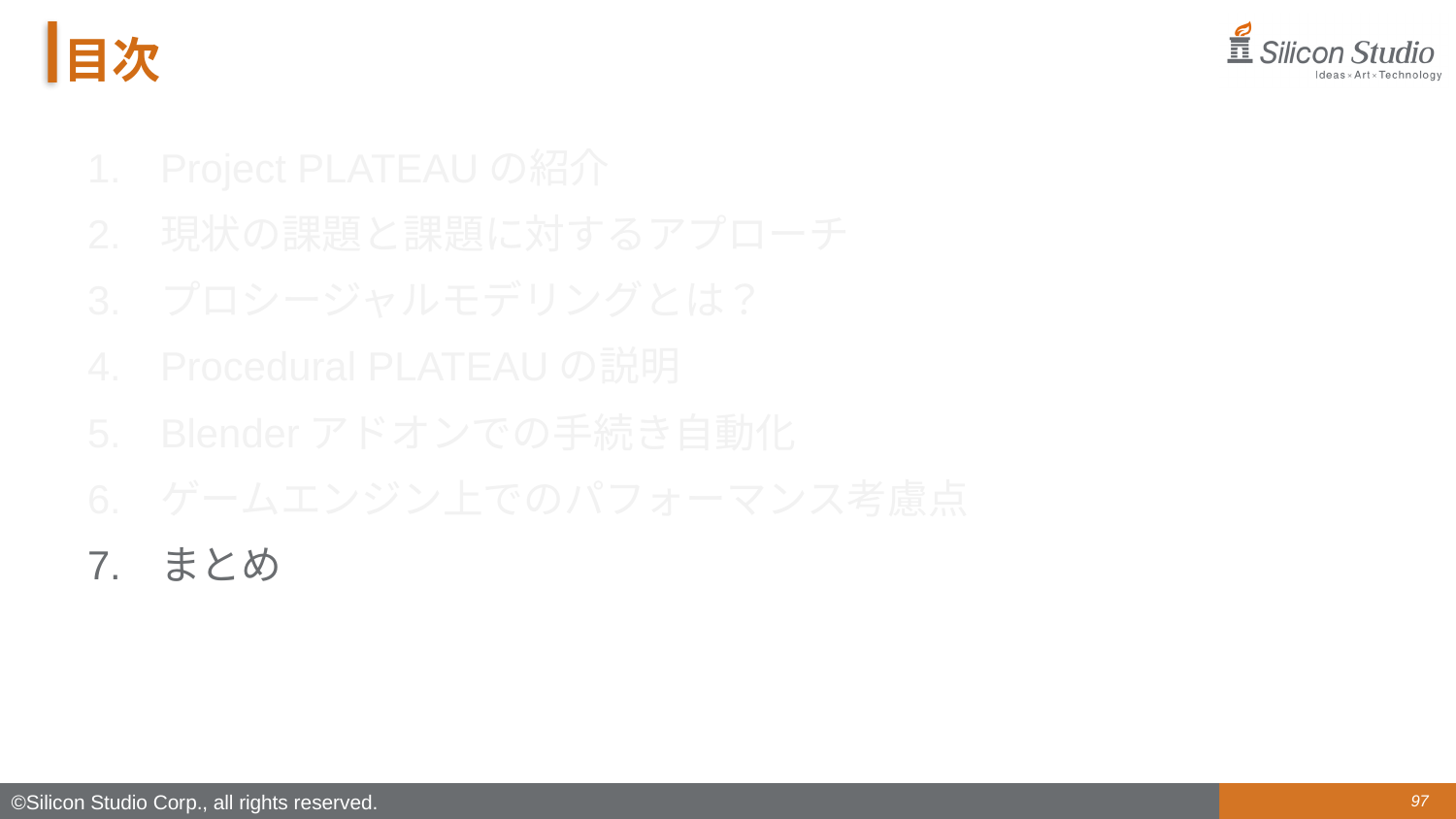

# 目次
Project PLATEAUの紹介
現状の課題と課題に対するアプローチ
プロシージャルモデリングとは？
Procedural PLATEAUの説明
Blenderアドオンでの手続き自動化
ゲームエンジン上でのパフォーマンス考慮点
まとめ